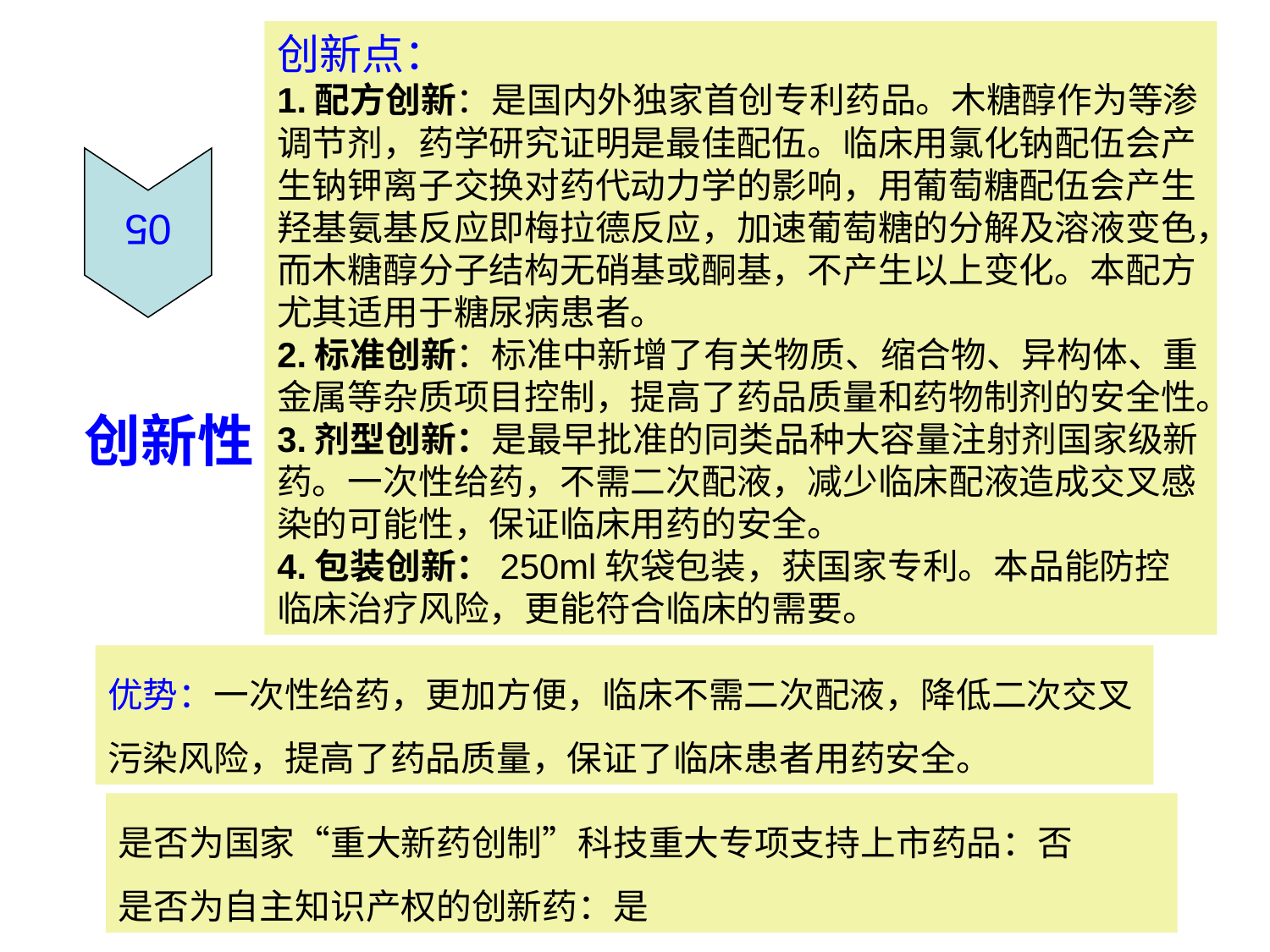

创新点：
1.配方创新：是国内外独家首创专利药品。木糖醇作为等渗调节剂，药学研究证明是最佳配伍。临床用氯化钠配伍会产生钠钾离子交换对药代动力学的影响，用葡萄糖配伍会产生羟基氨基反应即梅拉德反应，加速葡萄糖的分解及溶液变色，而木糖醇分子结构无硝基或酮基，不产生以上变化。本配方尤其适用于糖尿病患者。
2.标准创新：标准中新增了有关物质、缩合物、异构体、重金属等杂质项目控制，提高了药品质量和药物制剂的安全性。
3.剂型创新：是最早批准的同类品种大容量注射剂国家级新药。一次性给药，不需二次配液，减少临床配液造成交叉感染的可能性，保证临床用药的安全。
4.包装创新：250ml软袋包装，获国家专利。本品能防控临床治疗风险，更能符合临床的需要。
05
# 创新性
优势：一次性给药，更加方便，临床不需二次配液，降低二次交叉污染风险，提高了药品质量，保证了临床患者用药安全。
是否为国家“重大新药创制”科技重大专项支持上市药品：否
是否为自主知识产权的创新药：是